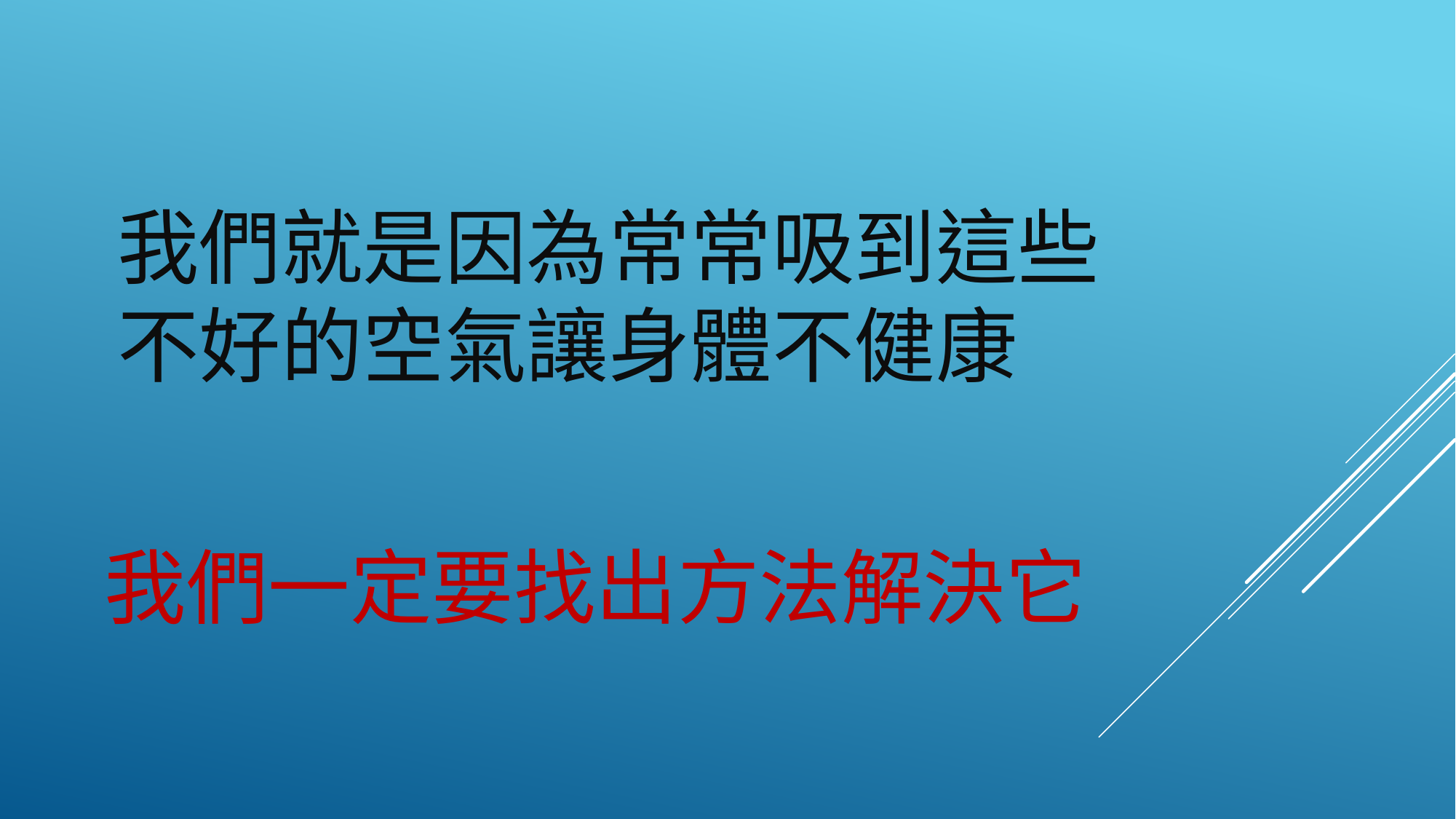

# 我們就是因為常常吸到這些不好的空氣讓身體不健康
我們一定要找出方法解決它